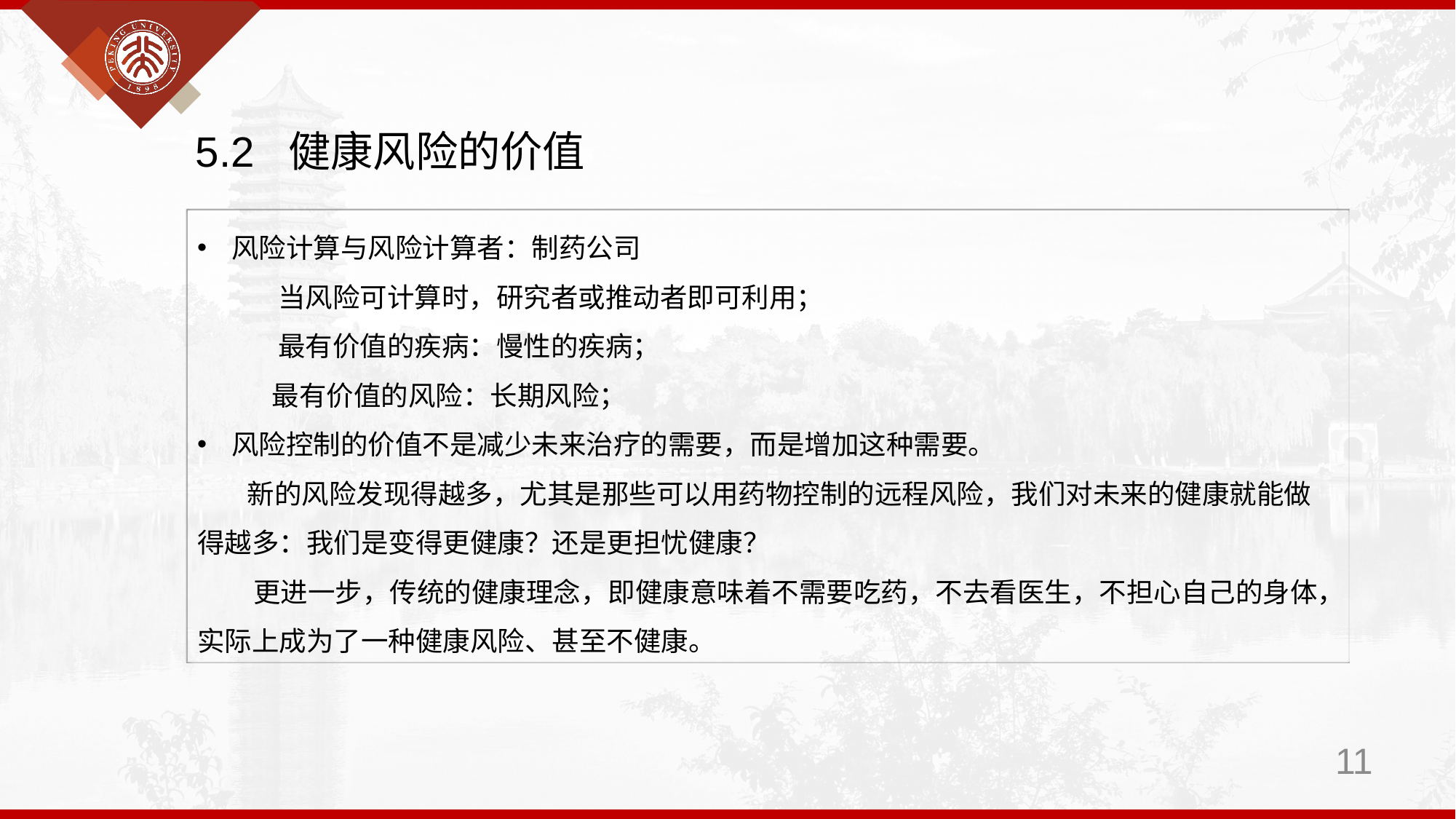

5.2  健康风险的价值
风险计算与风险计算者：制药公司
            当风险可计算时，研究者或推动者即可利用；
            最有价值的疾病：慢性的疾病；
           最有价值的风险：长期风险；
风险控制的价值不是减少未来治疗的需要，而是增加这种需要。
       新的风险发现得越多，尤其是那些可以用药物控制的远程风险，我们对未来的健康就能做得越多：我们是变得更健康？还是更担忧健康？
        更进一步，传统的健康理念，即健康意味着不需要吃药，不去看医生，不担心自己的身体，实际上成为了一种健康风险、甚至不健康。
11